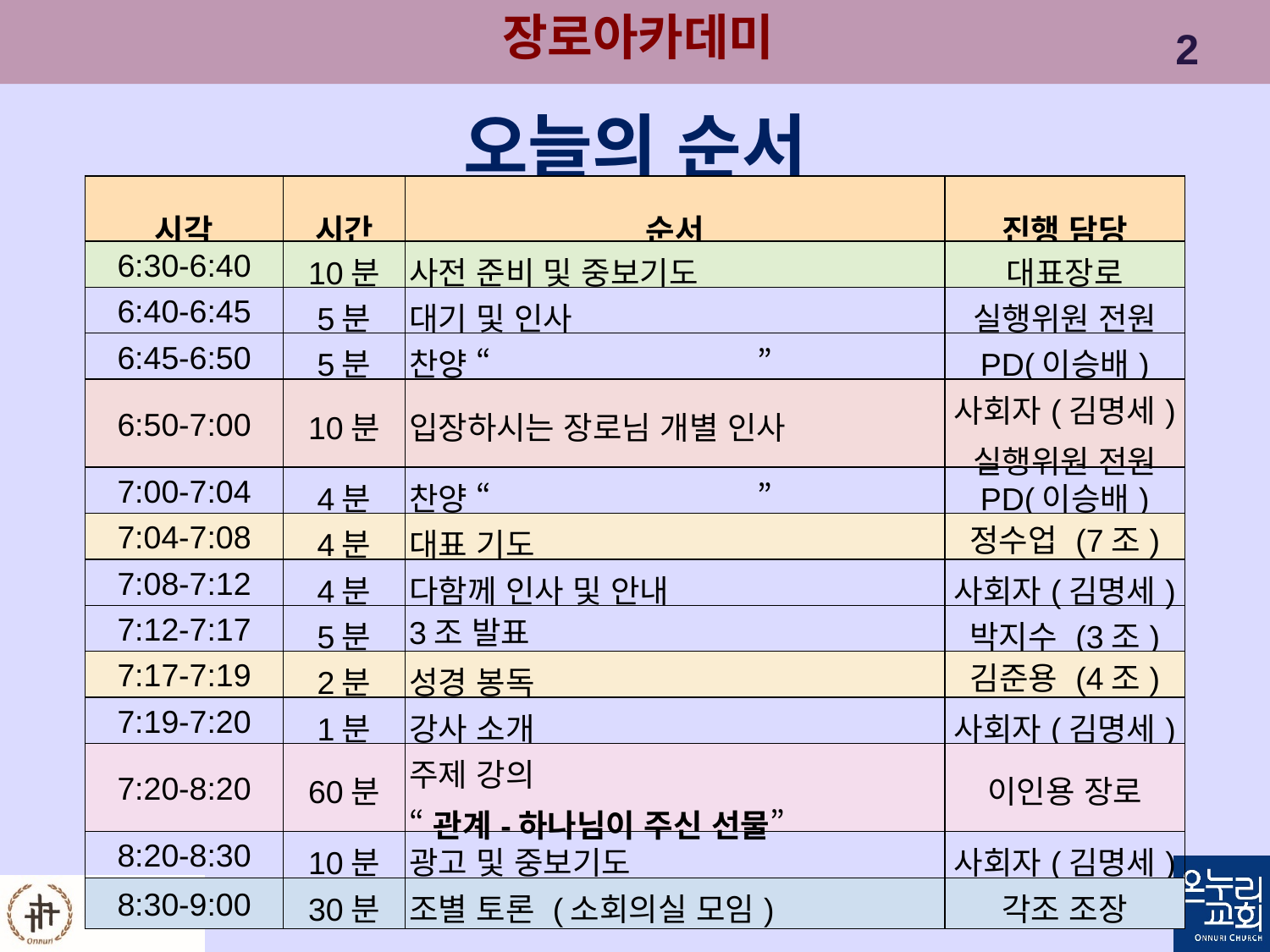

오늘의 순서
| 시각 | 시간 | 순서 | 진행 담당 |
| --- | --- | --- | --- |
| 6:30-6:40 | 10분 | 사전 준비 및 중보기도 | 대표장로 |
| 6:40-6:45 | 5분 | 대기 및 인사 | 실행위원 전원 |
| 6:45-6:50 | 5분 | 찬양 “ ” | PD(이승배) |
| 6:50-7:00 | 10분 | 입장하시는 장로님 개별 인사 | 사회자(김명세) 실행위원 전원 |
| 7:00-7:04 | 4분 | 찬양 “ ” | PD(이승배) |
| 7:04-7:08 | 4분 | 대표 기도 | 정수업 (7조) |
| 7:08-7:12 | 4분 | 다함께 인사 및 안내 | 사회자(김명세) |
| 7:12-7:17 | 5분 | 3조 발표 | 박지수 (3조) |
| 7:17-7:19 | 2분 | 성경 봉독 | 김준용 (4조) |
| 7:19-7:20 | 1분 | 강사 소개 | 사회자(김명세) |
| 7:20-8:20 | 60분 | 주제 강의 “관계-하나님이 주신 선물” | 이인용 장로 |
| 8:20-8:30 | 10분 | 광고 및 중보기도 | 사회자(김명세) |
| 8:30-9:00 | 30분 | 조별 토론 (소회의실 모임) | 각조 조장 |